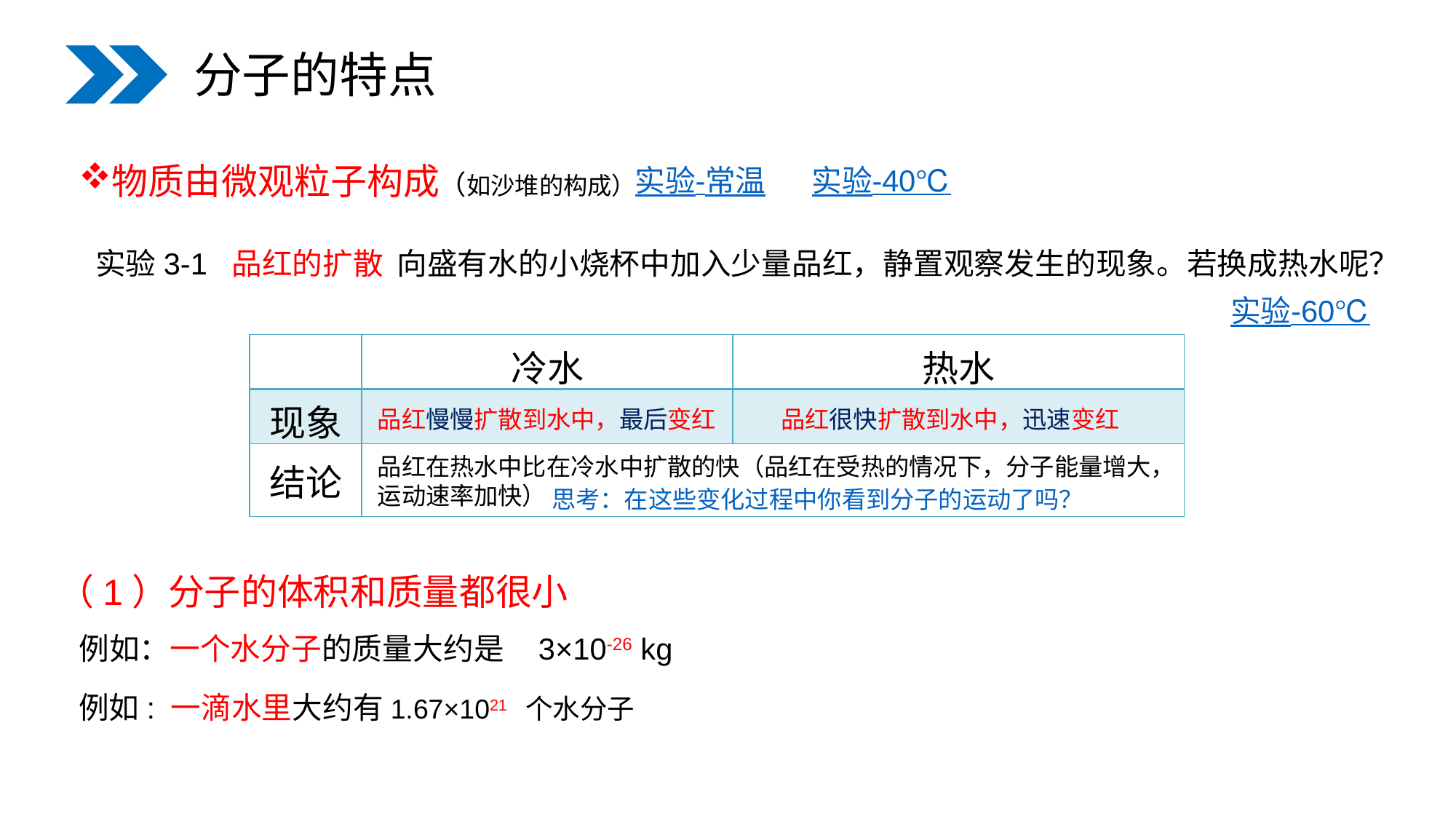

分子的特点
物质由微观粒子构成（如沙堆的构成）
实验-常温
实验-40℃
实验3-1  品红的扩散  向盛有水的小烧杯中加入少量品红，静置观察发生的现象。若换成热水呢？
实验-60℃
|  | 冷水 | 热水 |
| --- | --- | --- |
| 现象 |  |  |
| 结论 |  |  |
品红很快扩散到水中，迅速变红
品红慢慢扩散到水中，最后变红
品红在热水中比在冷水中扩散的快（品红在受热的情况下，分子能量增大，运动速率加快）
思考：在这些变化过程中你看到分子的运动了吗？
（1）分子的体积和质量都很小
例如：一个水分子的质量大约是    3×10-26 kg
例如: 一滴水里大约有1.67×1021  个水分子